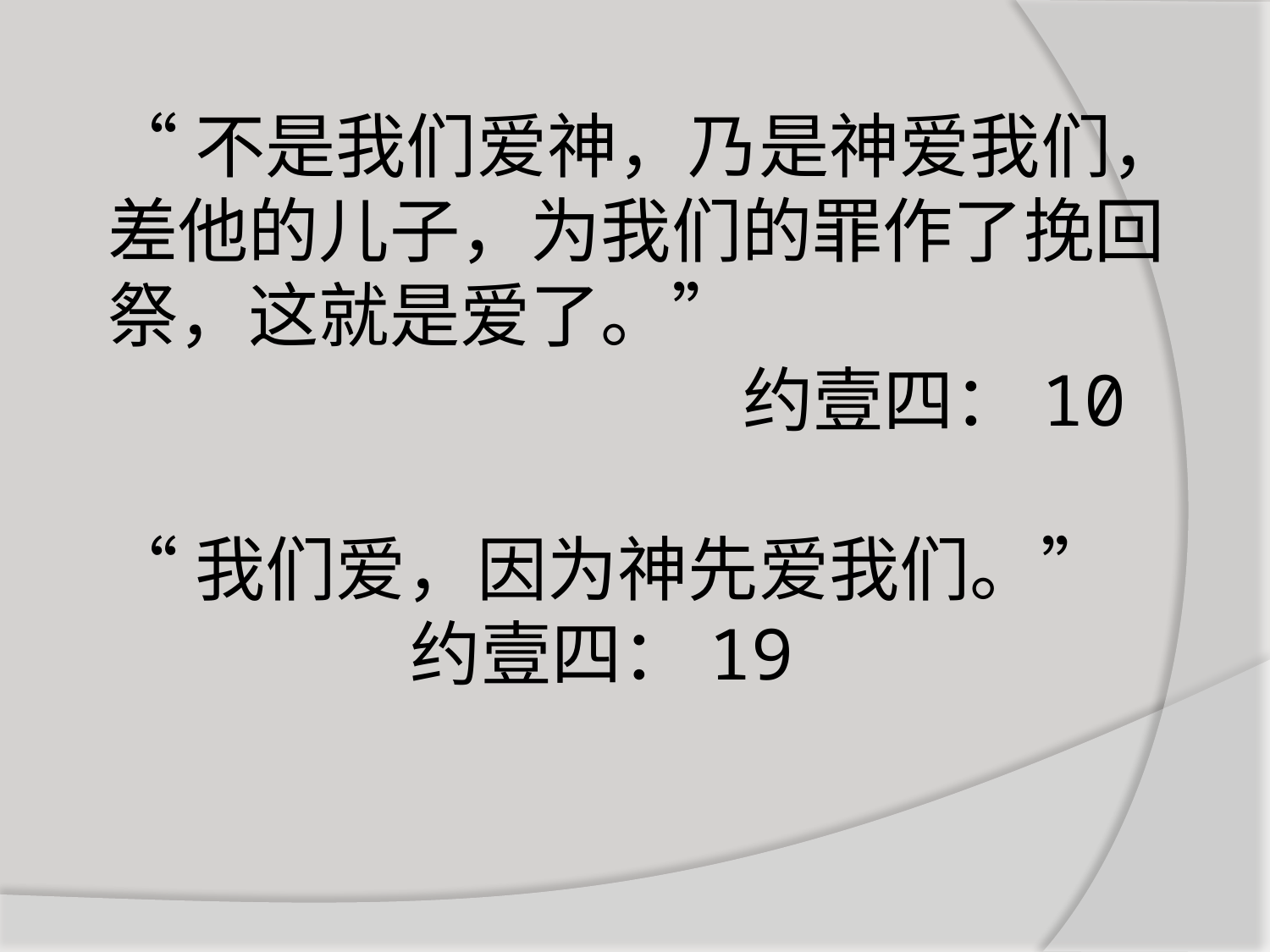

“不是我们爱神，乃是神爱我们，差他的儿子，为我们的罪作了挽回祭，这就是爱了。”                                 					约壹四：10

“我们爱，因为神先爱我们。”
                  约壹四：19